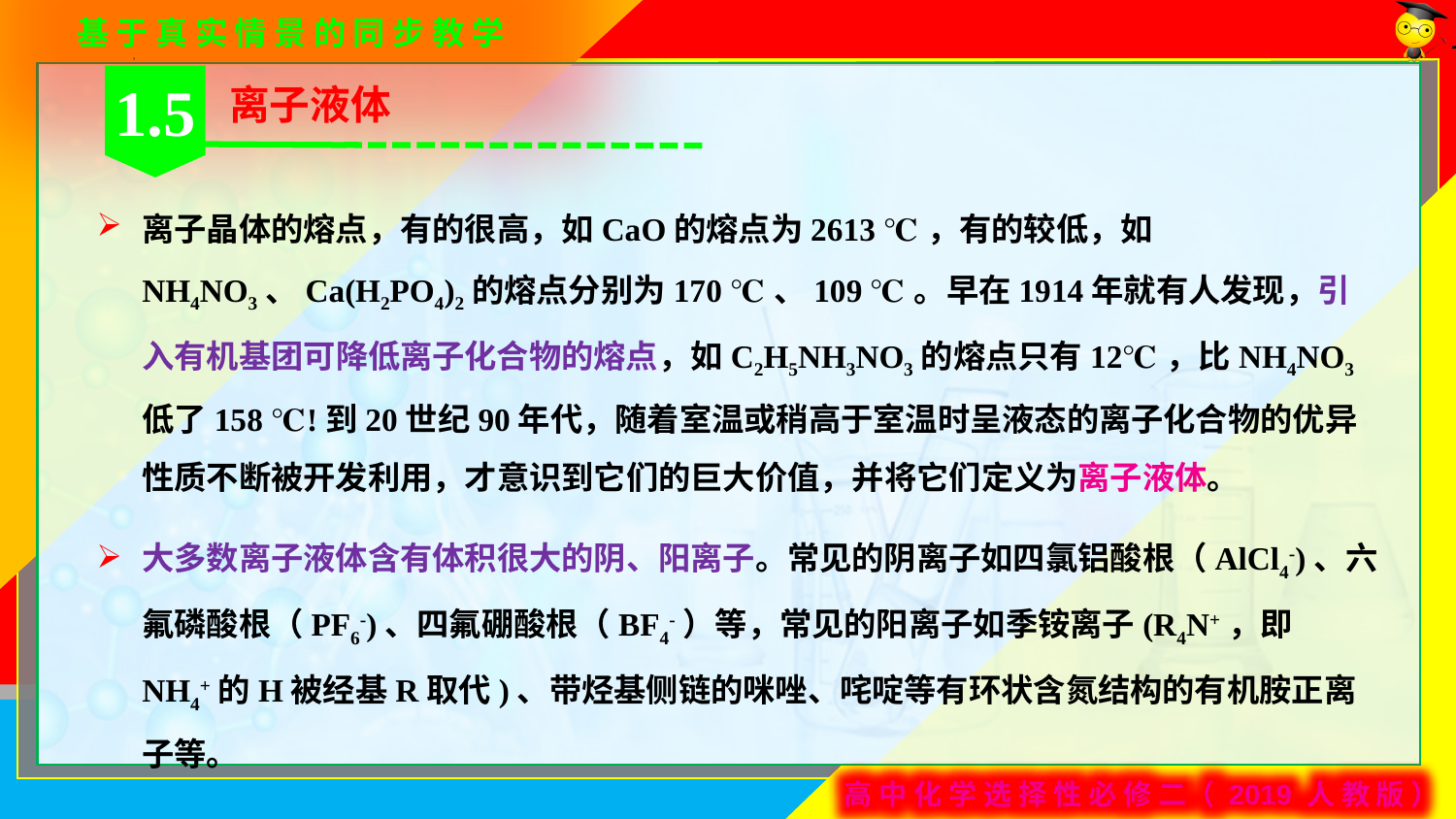

1.5
离子液体
离子晶体的熔点，有的很高，如CaO的熔点为2613 ℃，有的较低，如NH4NO3、Ca(H2PO4)2的熔点分别为170 ℃、109 ℃。早在1914年就有人发现，引入有机基团可降低离子化合物的熔点，如C2H5NH3NO3的熔点只有12℃，比NH4NO3低了158 ℃!到20世纪90年代，随着室温或稍高于室温时呈液态的离子化合物的优异性质不断被开发利用，才意识到它们的巨大价值，并将它们定义为离子液体。
大多数离子液体含有体积很大的阴、阳离子。常见的阴离子如四氯铝酸根（AlCl4-)、六氟磷酸根（PF6-)、四氟硼酸根（BF4-）等，常见的阳离子如季铵离子(R4N+，即NH4+的H被经基R取代)、带烃基侧链的咪唑、咤啶等有环状含氮结构的有机胺正离子等。